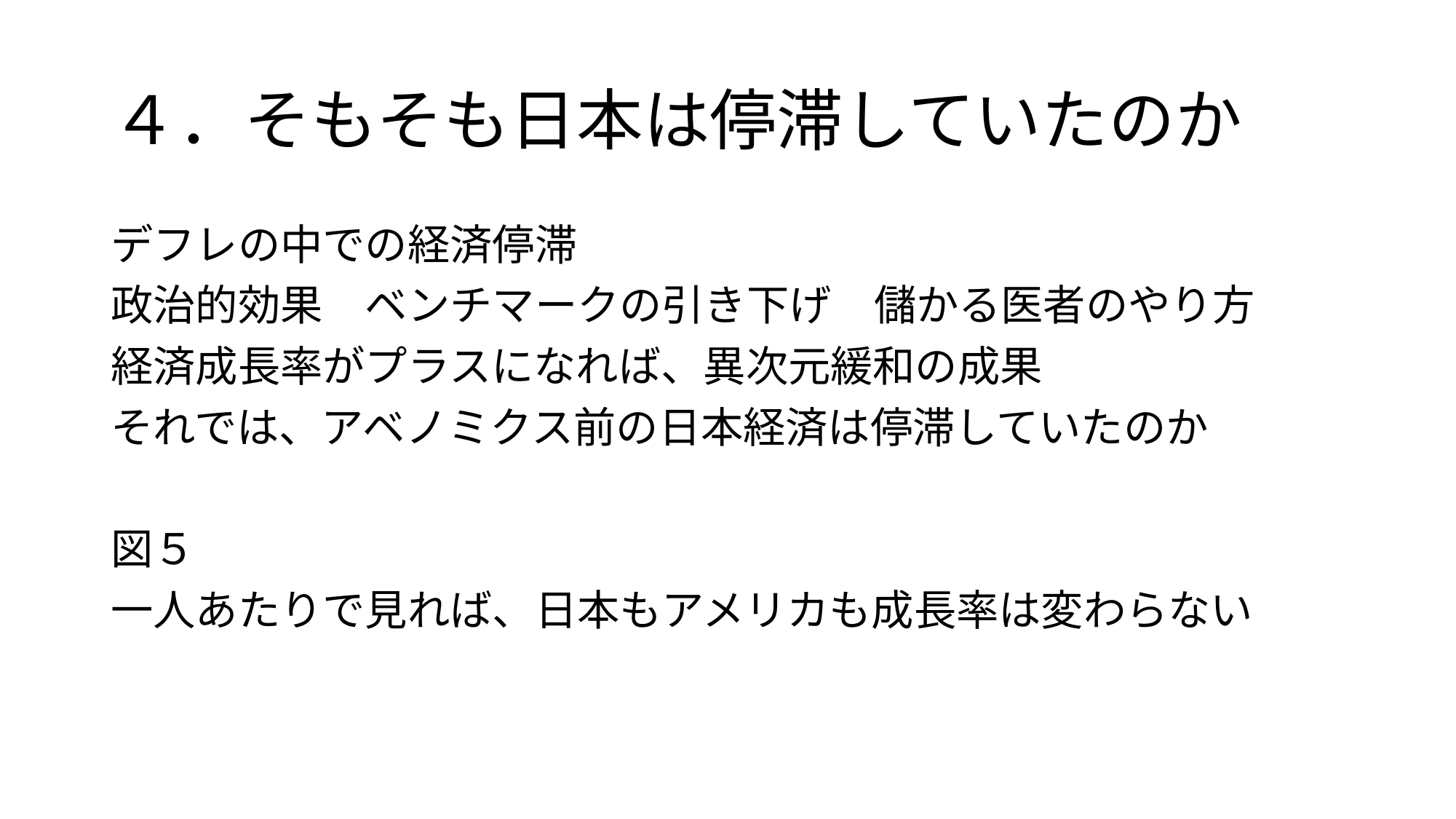

# ４．そもそも日本は停滞していたのか
デフレの中での経済停滞
政治的効果　ベンチマークの引き下げ　儲かる医者のやり方
経済成長率がプラスになれば、異次元緩和の成果
それでは、アベノミクス前の日本経済は停滞していたのか

図５
一人あたりで見れば、日本もアメリカも成長率は変わらない